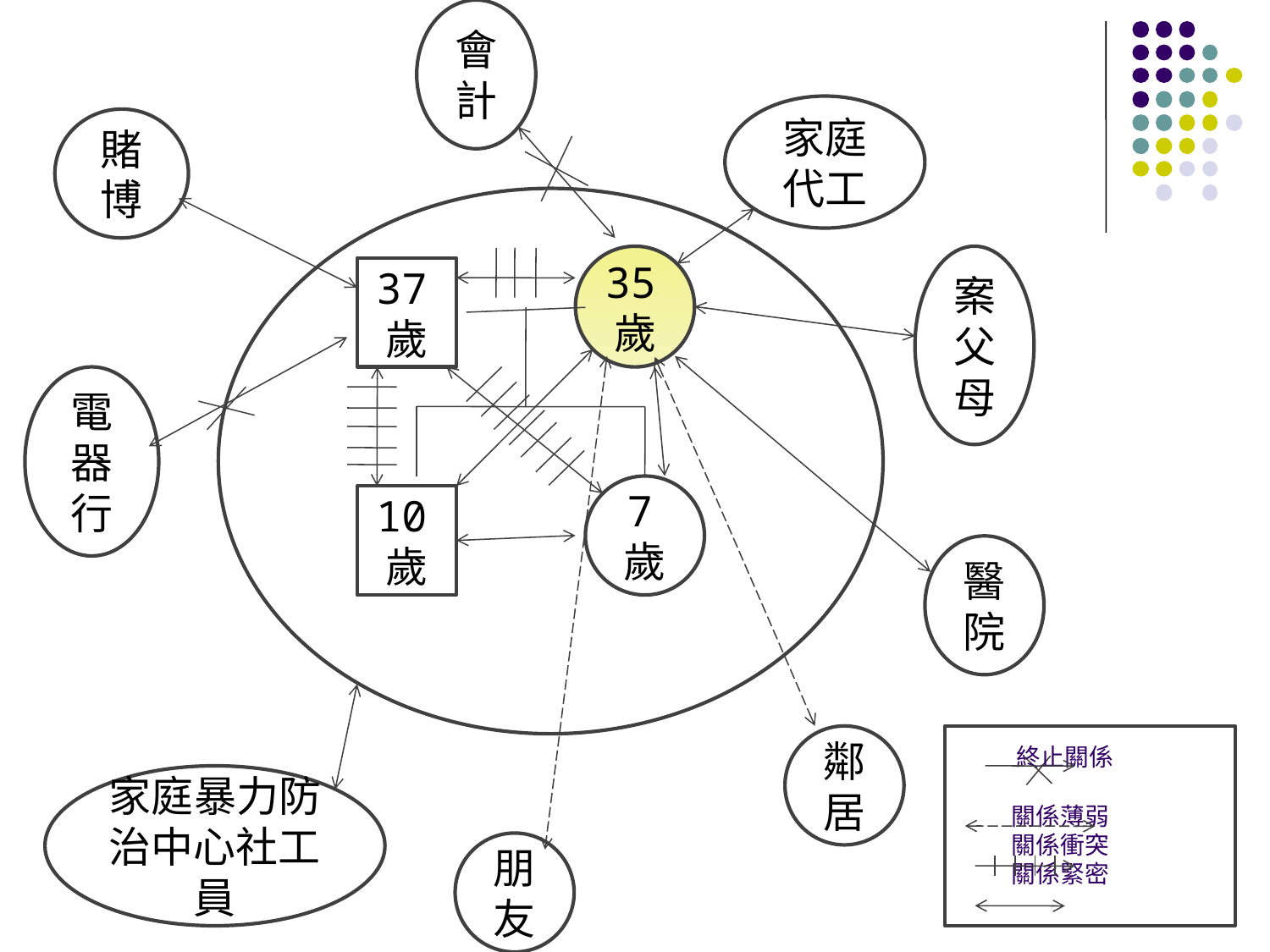

會計
家庭代工
賭博

35歲
案父母
37歲
電器行
7歲
10歲
醫院
鄰居

        終止關係
        關係薄弱
        關係衝突
        關係緊密
家庭暴力防治中心社工員
朋友